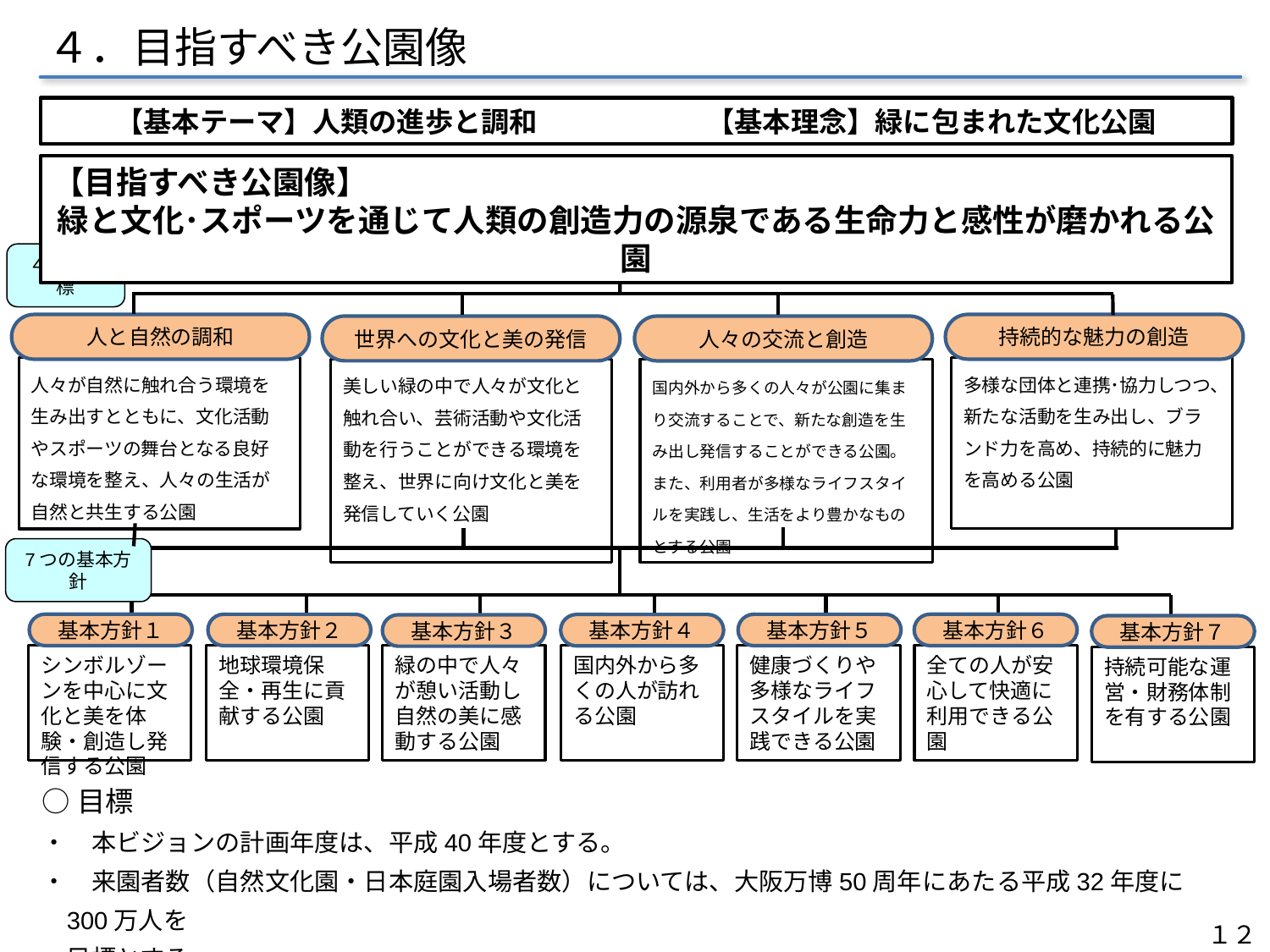

４．目指すべき公園像
【基本テーマ】人類の進歩と調和　　　　　　【基本理念】緑に包まれた文化公園
【目指すべき公園像】
緑と文化･スポーツを通じて人類の創造力の源泉である生命力と感性が磨かれる公園
４つの目標
持続的な魅力の創造
多様な団体と連携･協力しつつ、新たな活動を生み出し、ブランド力を高め、持続的に魅力を高める公園

人と自然の調和
人々が自然に触れ合う環境を生み出すとともに、文化活動やスポーツの舞台となる良好な環境を整え、人々の生活が自然と共生する公園
世界への文化と美の発信
美しい緑の中で人々が文化と触れ合い、芸術活動や文化活動を行うことができる環境を整え、世界に向け文化と美を発信していく公園

人々の交流と創造
国内外から多くの人々が公園に集まり交流することで、新たな創造を生み出し発信することができる公園。
また、利用者が多様なライフスタイルを実践し、生活をより豊かなものとする公園
基本方針１
シンボルゾーンを中心に文化と美を体験・創造し発信する公園
基本方針６
全ての人が安心して快適に利用できる公園
基本方針５
健康づくりや多様なライフスタイルを実践できる公園
基本方針２
地球環境保全・再生に貢献する公園
基本方針４
国内外から多くの人が訪れる公園
基本方針３
緑の中で人々が憩い活動し自然の美に感動する公園
基本方針７
持続可能な運営・財務体制を有する公園
7つの基本方針
○目標
・　本ビジョンの計画年度は、平成40年度とする。
・　来園者数（自然文化園・日本庭園入場者数）については、大阪万博50周年にあたる平成32年度に300万人を
　目標とする。
１２